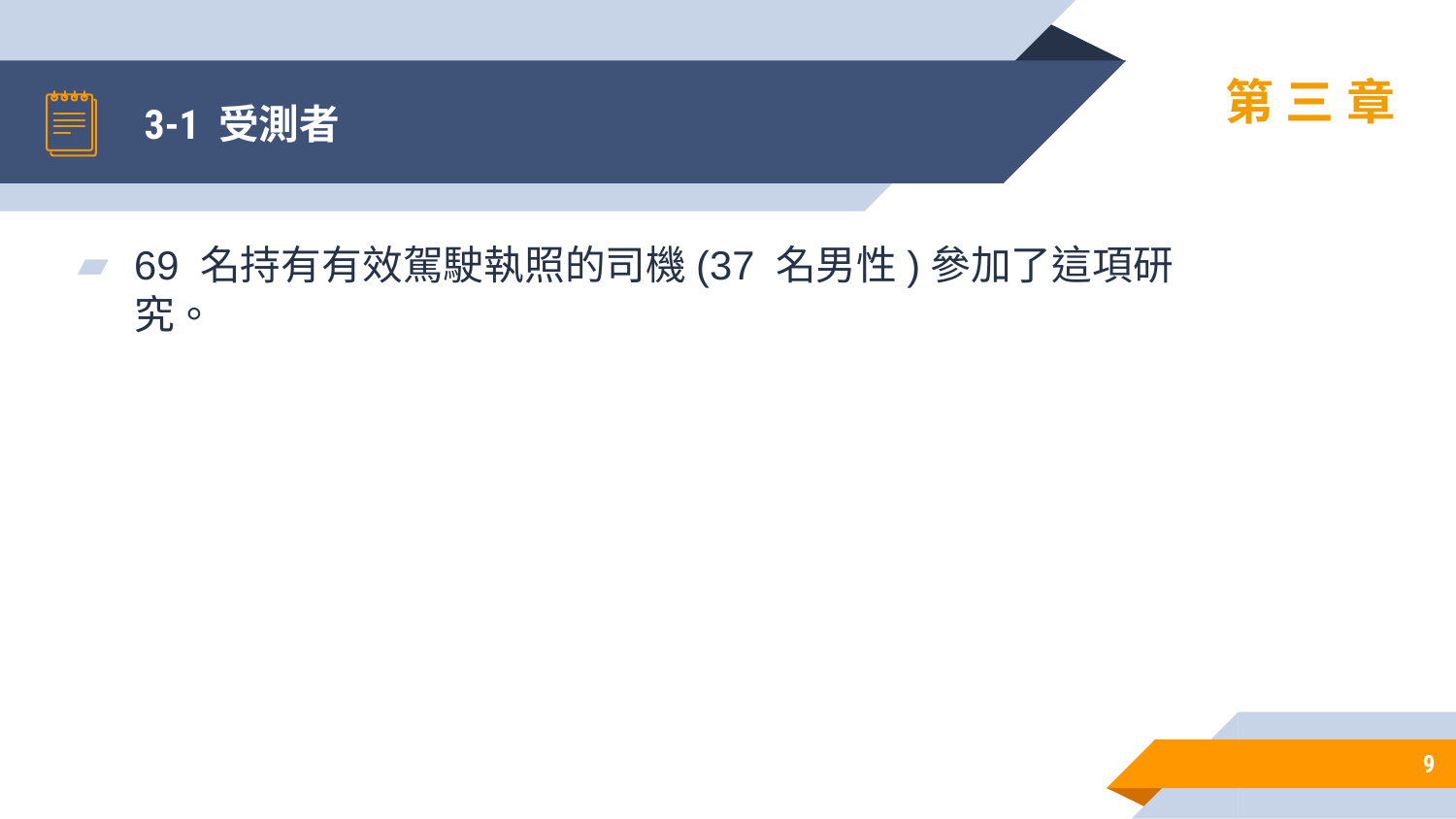

# 3-1 受測者
第三章

69 名持有有效駕駛執照的司機(37 名男性)參加了這項研究。
9